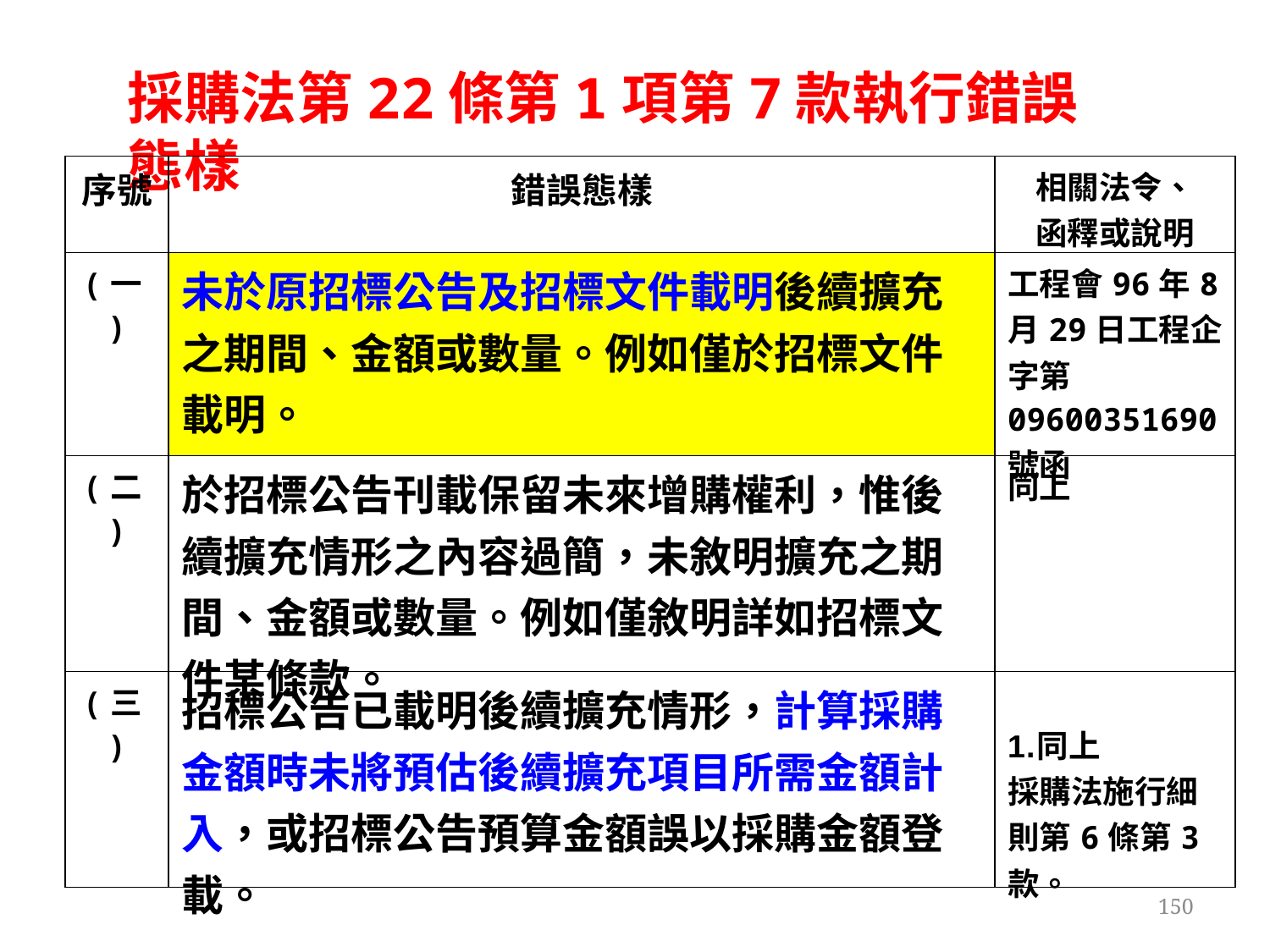

採購法第22條第1項第7款執行錯誤態樣
| 序號 | 錯誤態樣 | 相關法令、 函釋或說明 |
| --- | --- | --- |
| (一) | 未於原招標公告及招標文件載明後續擴充之期間、金額或數量。例如僅於招標文件載明。 | 工程會96年8月29日工程企字第09600351690號函 |
| (二) | 於招標公告刊載保留未來增購權利，惟後續擴充情形之內容過簡，未敘明擴充之期間、金額或數量。例如僅敘明詳如招標文件某條款。 | 同上 |
| (三) | 招標公告已載明後續擴充情形，計算採購金額時未將預估後續擴充項目所需金額計入，或招標公告預算金額誤以採購金額登載。 | 同上 採購法施行細則第6條第3款。 |
150